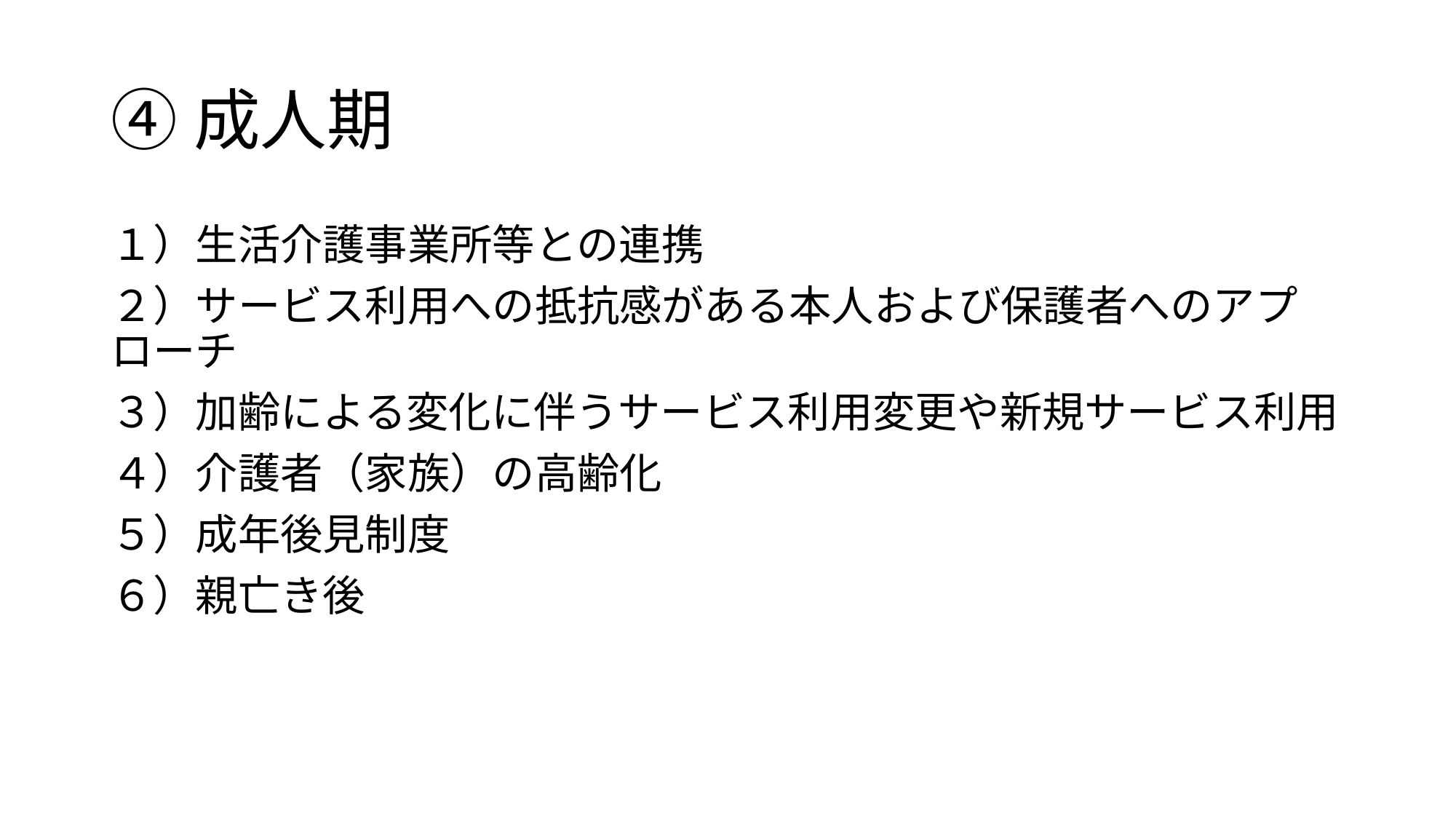

# ④成人期
１）生活介護事業所等との連携
２）サービス利用への抵抗感がある本人および保護者へのアプローチ
３）加齢による変化に伴うサービス利用変更や新規サービス利用
４）介護者（家族）の高齢化
５）成年後見制度
６）親亡き後